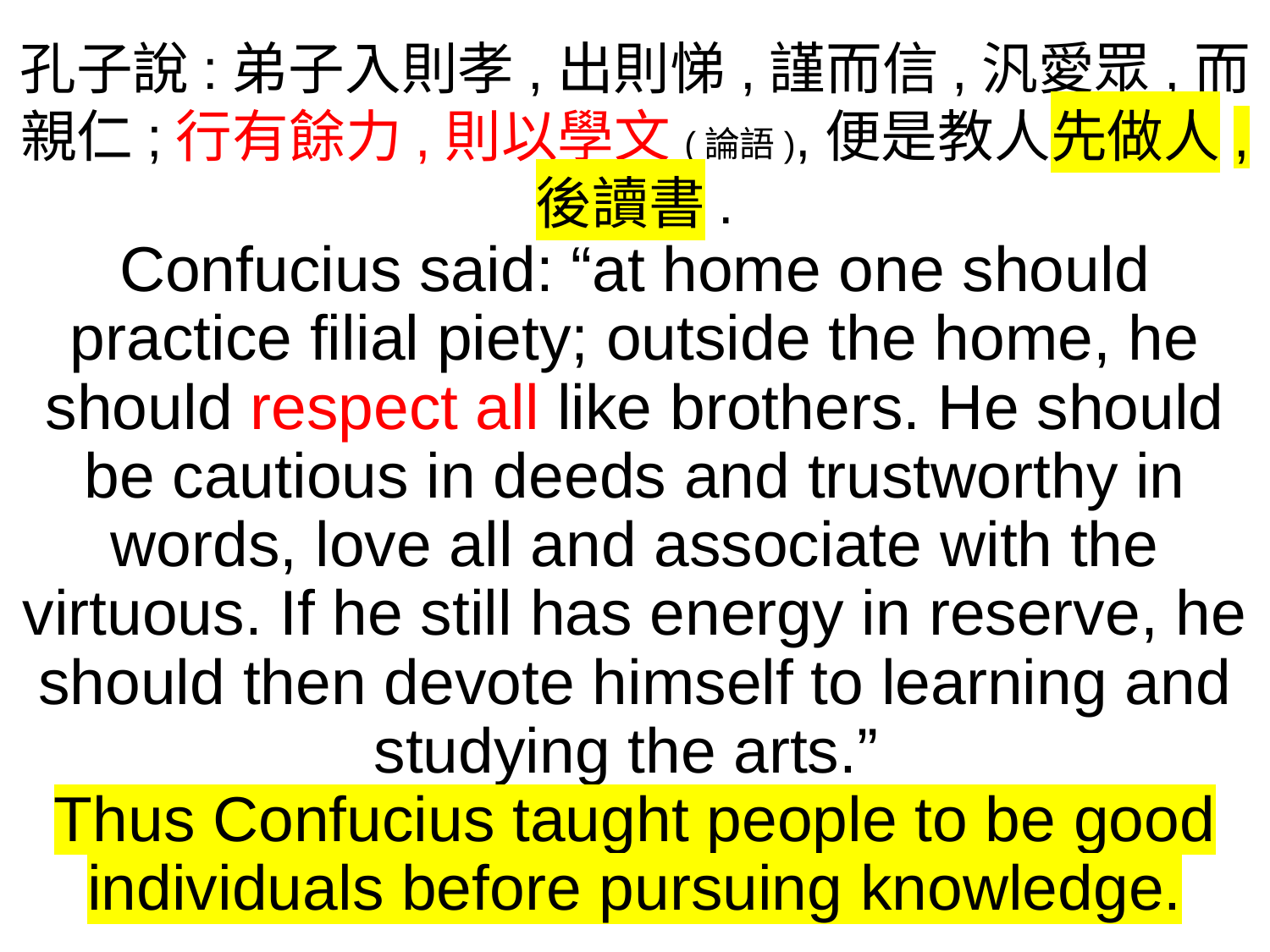

孔子說:弟子入則孝,出則悌,謹而信,汎愛眾,而親仁;行有餘力,則以學文(論語),便是教人先做人, 後讀書.
Confucius said: “at home one should practice filial piety; outside the home, he should respect all like brothers. He should be cautious in deeds and trustworthy in words, love all and associate with the virtuous. If he still has energy in reserve, he should then devote himself to learning and studying the arts.”
Thus Confucius taught people to be good individuals before pursuing knowledge.